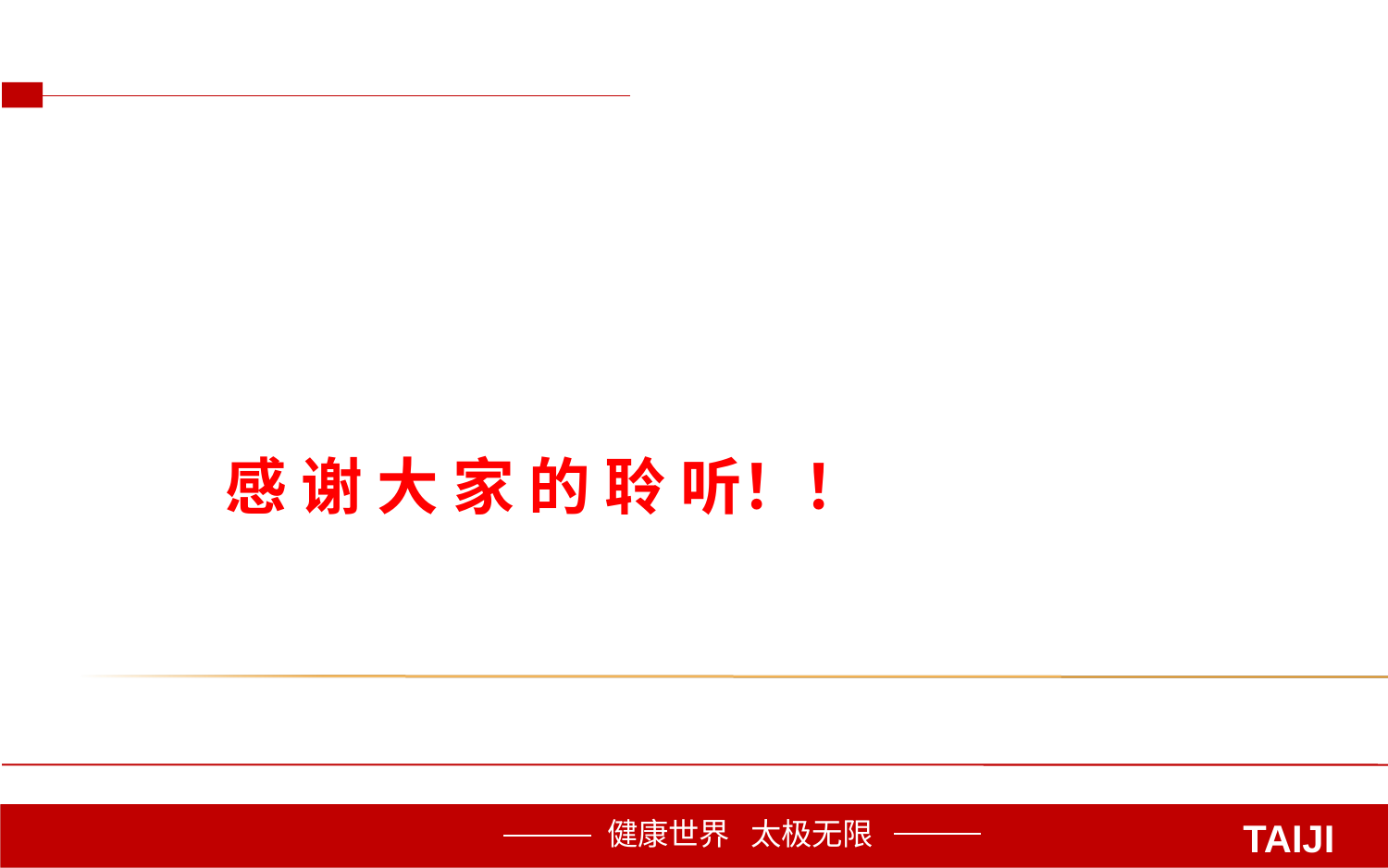

感 谢 大 家 的 聆 听！！

TAIJI
健康世界   太极无限
健康世界   太极无限